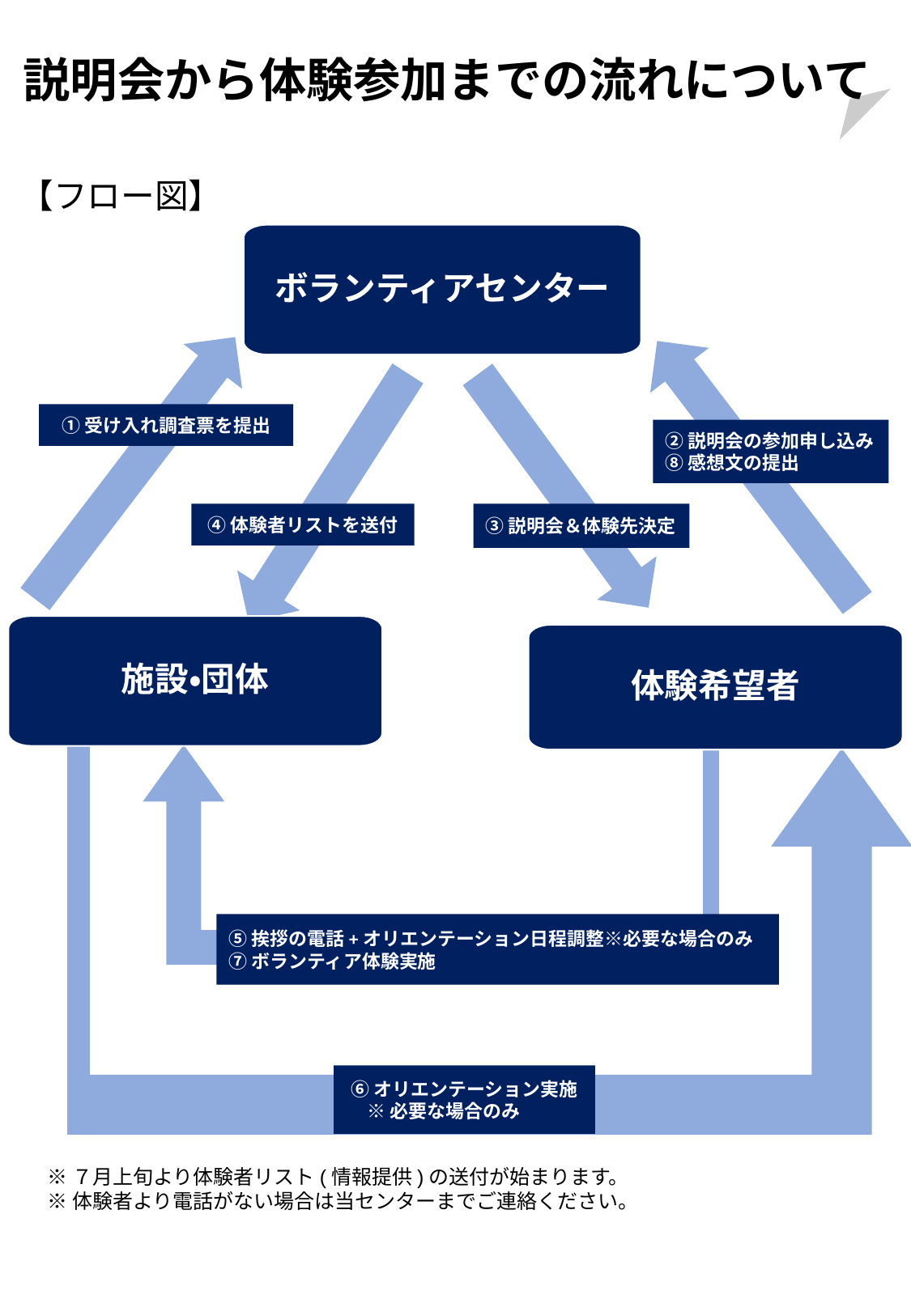

説明会から体験参加までの流れについて
【フロー図】
ボランティアセンター
施設・団体
体験希望者
①受け入れ調査票を提出
②説明会の参加申し込み
⑧感想文の提出

③説明会＆体験先決定
④体験者リストを送付

⑤挨拶の電話+オリエンテーション日程調整※必要な場合のみ
⑦ボランティア体験実施
⑥オリエンテーション実施
     ※必要な場合のみ
※７月上旬より体験者リスト(情報提供)の送付が始まります。
※体験者より電話がない場合は当センターまでご連絡ください。